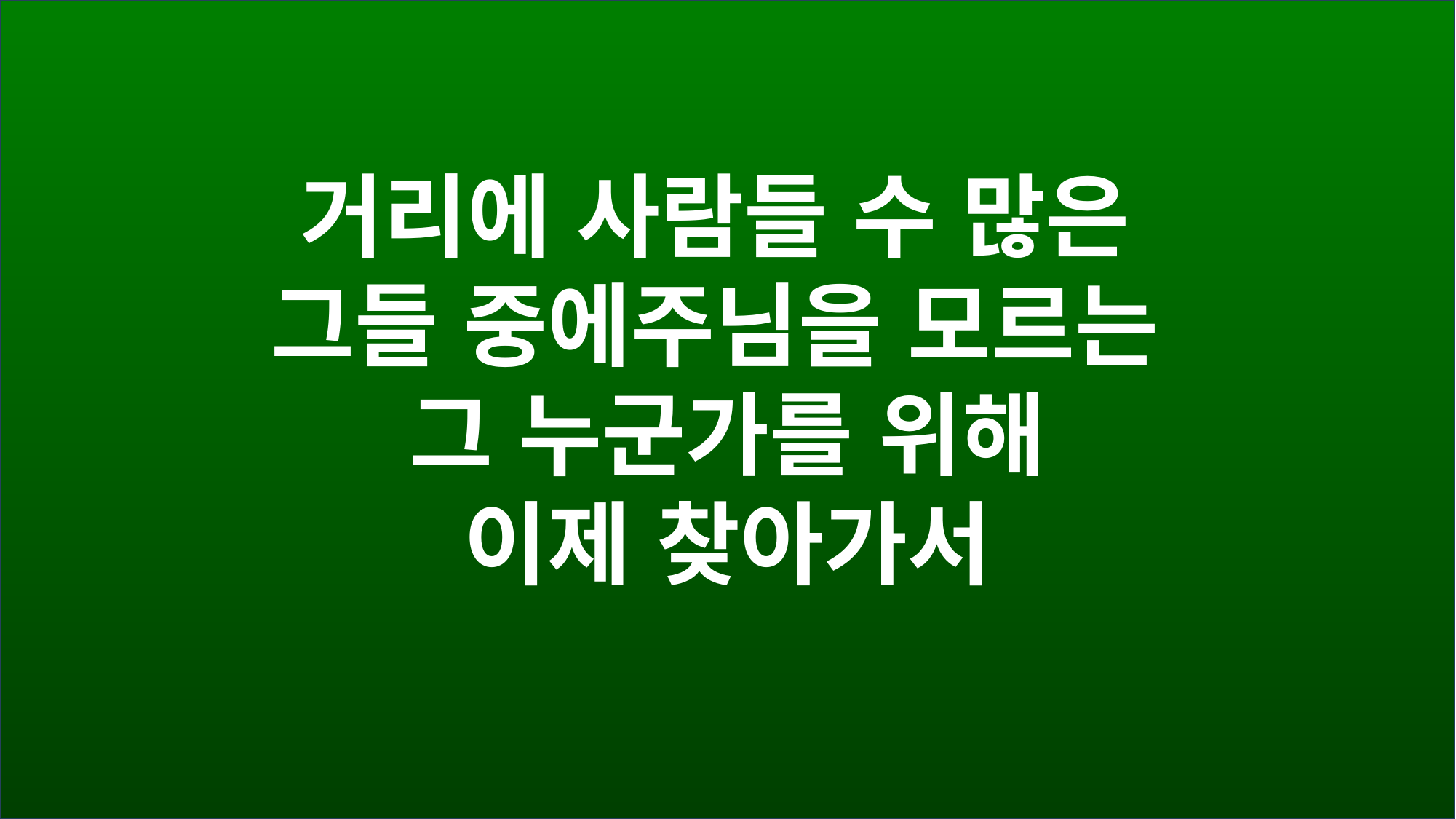

거리에 사람들 수 많은
그들 중에주님을 모르는
그 누군가를 위해
이제 찾아가서
#
찬양해요~

찬양해요~